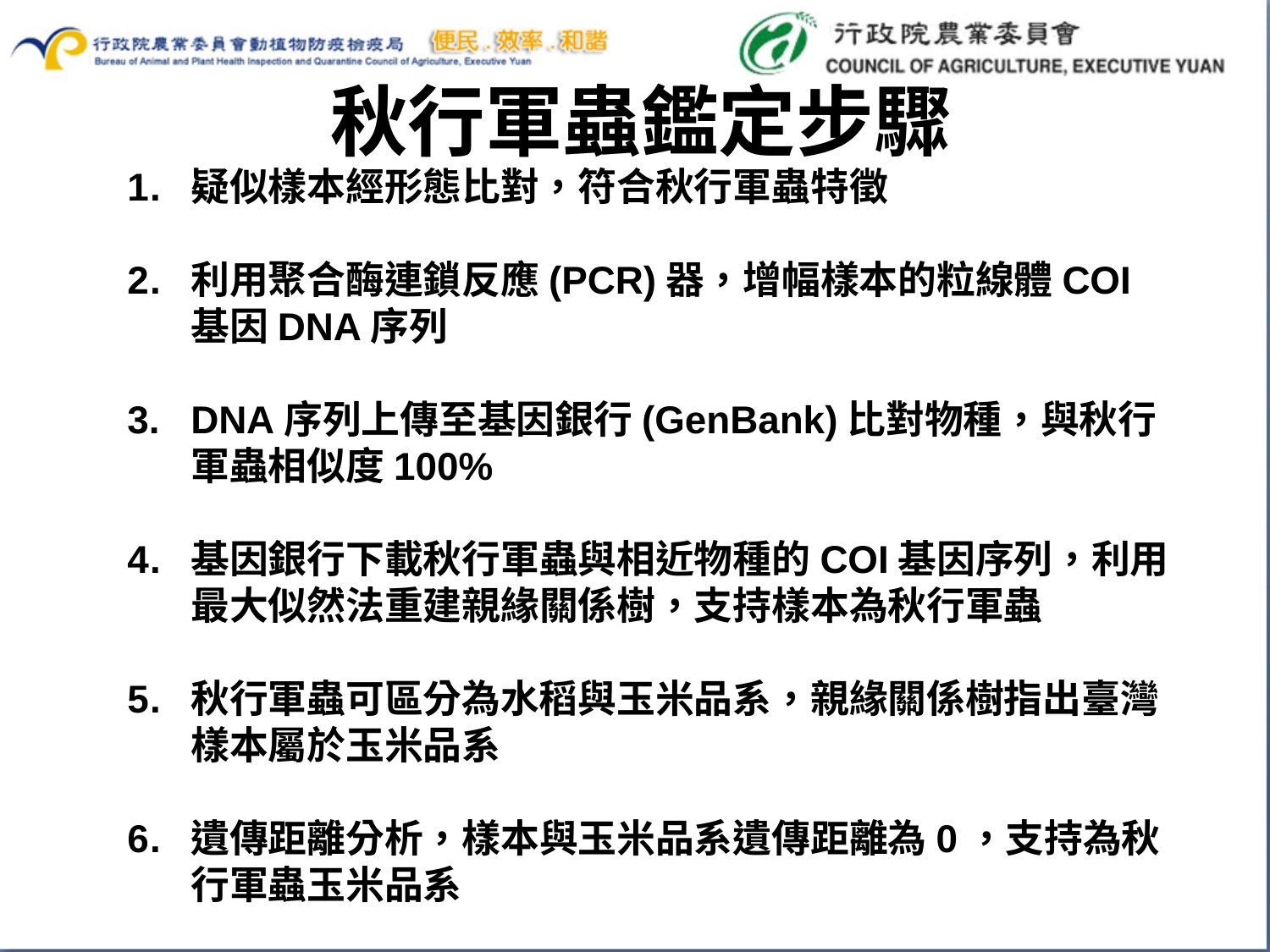

秋行軍蟲鑑定步驟
疑似樣本經形態比對，符合秋行軍蟲特徵

利用聚合酶連鎖反應(PCR)器，增幅樣本的粒線體COI基因DNA序列

DNA序列上傳至基因銀行(GenBank)比對物種，與秋行軍蟲相似度100%

基因銀行下載秋行軍蟲與相近物種的COI基因序列，利用最大似然法重建親緣關係樹，支持樣本為秋行軍蟲

秋行軍蟲可區分為水稻與玉米品系，親緣關係樹指出臺灣樣本屬於玉米品系

遺傳距離分析，樣本與玉米品系遺傳距離為0，支持為秋行軍蟲玉米品系